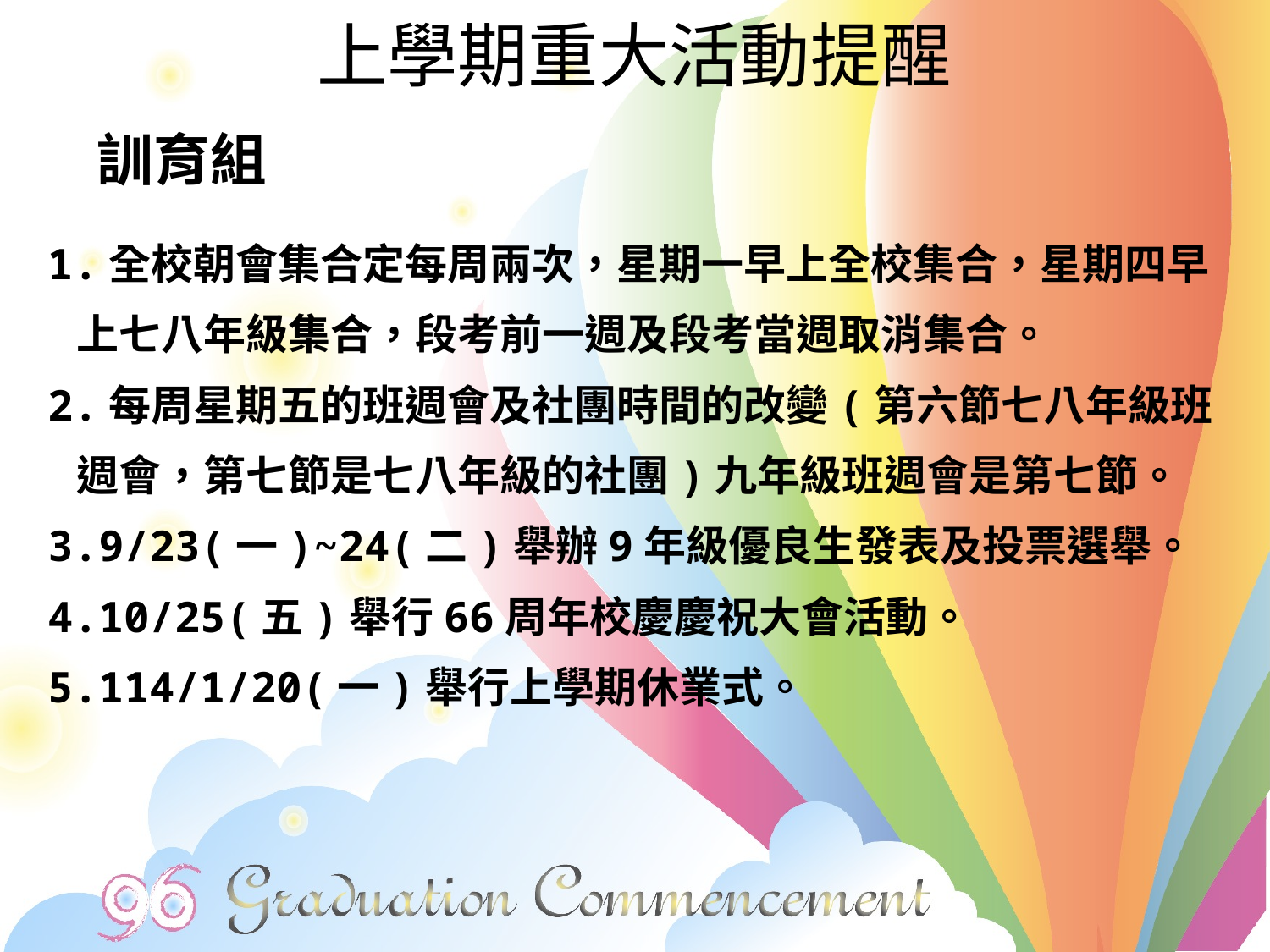

# 上學期重大活動提醒
訓育組
1.全校朝會集合定每周兩次，星期一早上全校集合，星期四早
  上七八年級集合，段考前一週及段考當週取消集合。
2.每周星期五的班週會及社團時間的改變(第六節七八年級班
  週會，第七節是七八年級的社團)九年級班週會是第七節。
3.9/23(一)~24(二)舉辦9年級優良生發表及投票選舉。
4.10/25(五)舉行66周年校慶慶祝大會活動。
5.114/1/20(一)舉行上學期休業式。